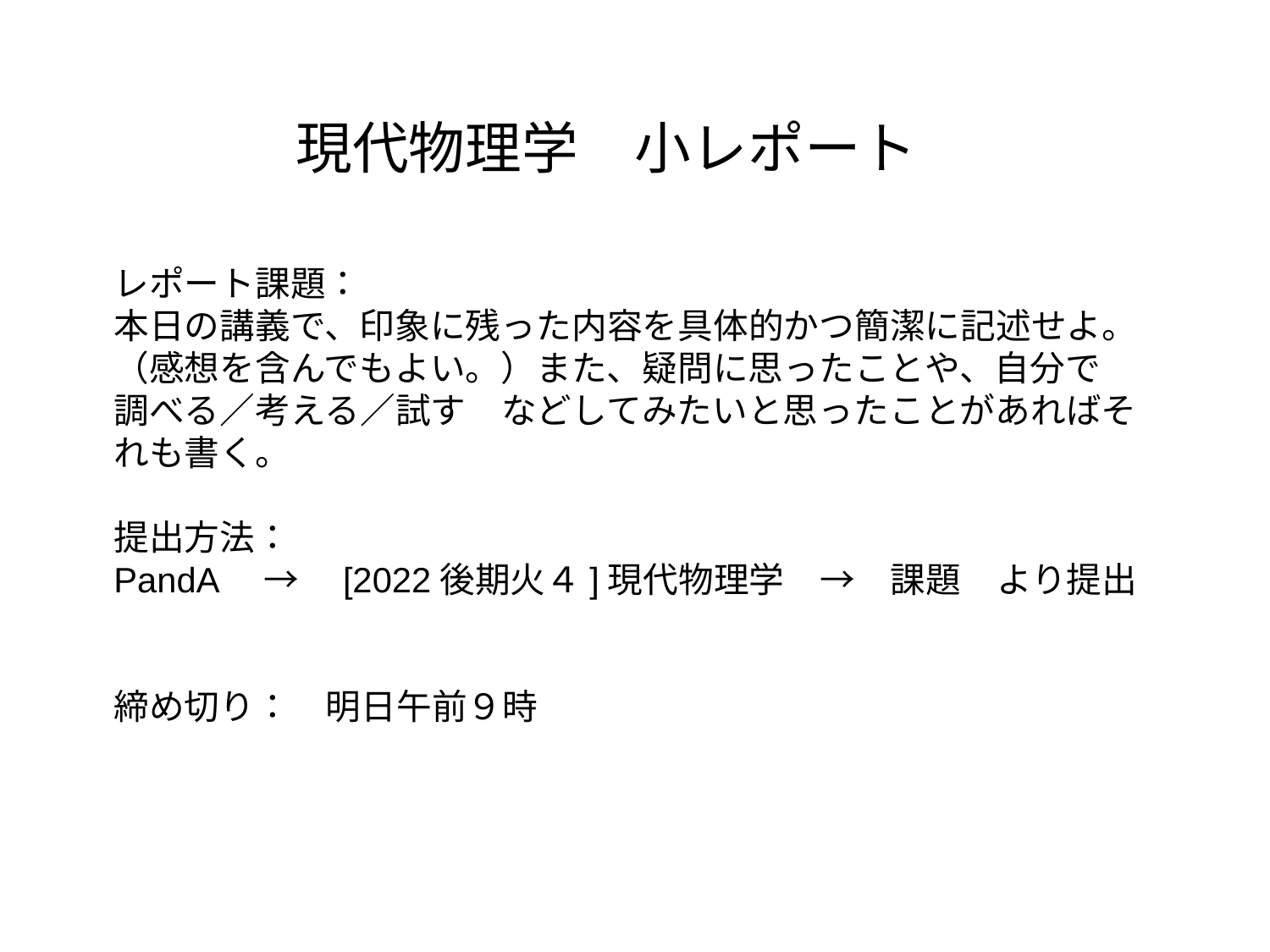

現代物理学　小レポート
レポート課題：
本日の講義で、印象に残った内容を具体的かつ簡潔に記述せよ。（感想を含んでもよい。）また、疑問に思ったことや、自分で　調べる／考える／試す　などしてみたいと思ったことがあればそれも書く。

提出方法：
PandA　→　[2022後期火４]現代物理学　→　課題　より提出

締め切り：　明日午前９時